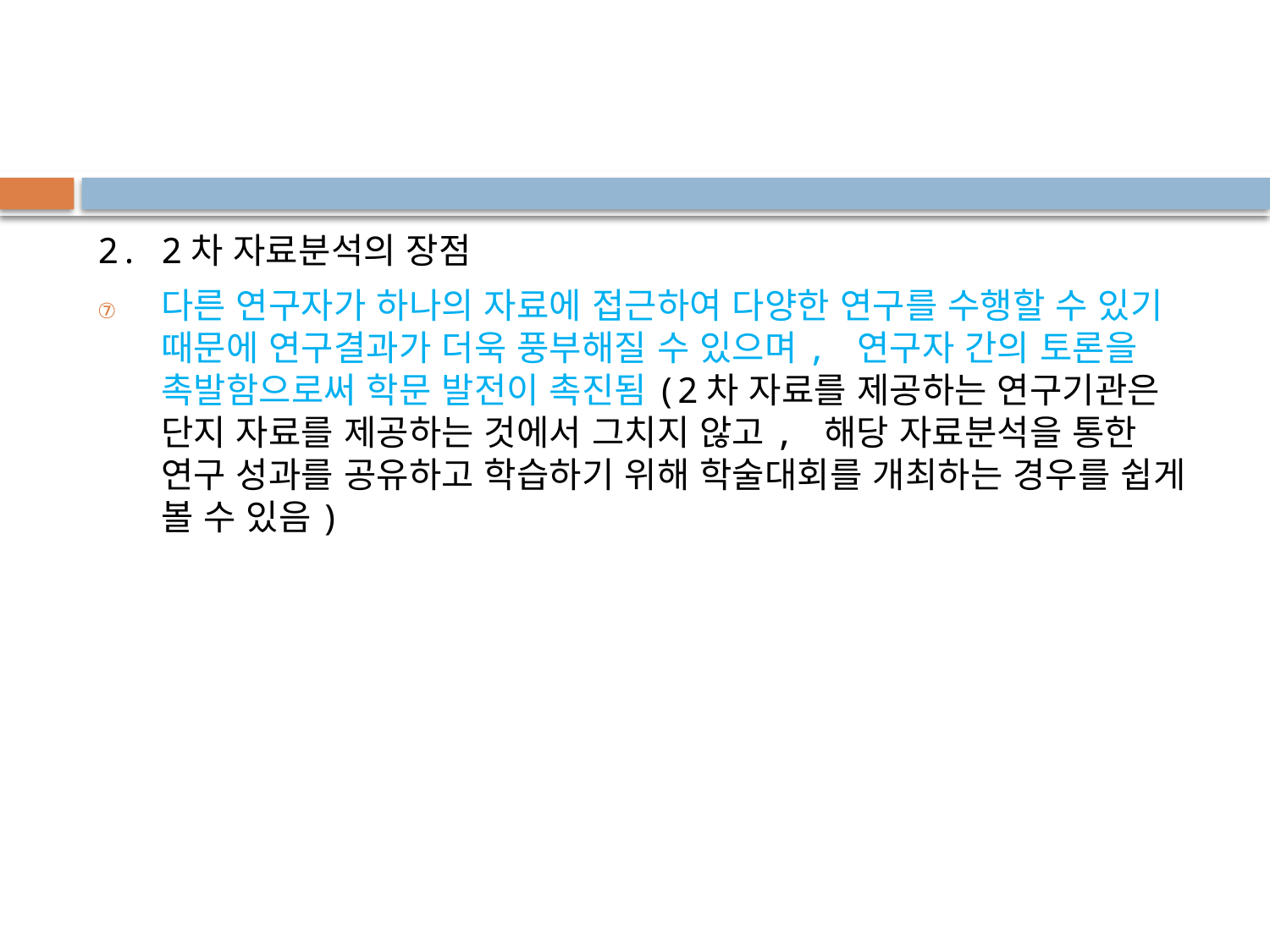

#
2. 2차 자료분석의 장점
다른 연구자가 하나의 자료에 접근하여 다양한 연구를 수행할 수 있기 때문에 연구결과가 더욱 풍부해질 수 있으며, 연구자 간의 토론을 촉발함으로써 학문 발전이 촉진됨(2차 자료를 제공하는 연구기관은 단지 자료를 제공하는 것에서 그치지 않고, 해당 자료분석을 통한 연구 성과를 공유하고 학습하기 위해 학술대회를 개최하는 경우를 쉽게 볼 수 있음)